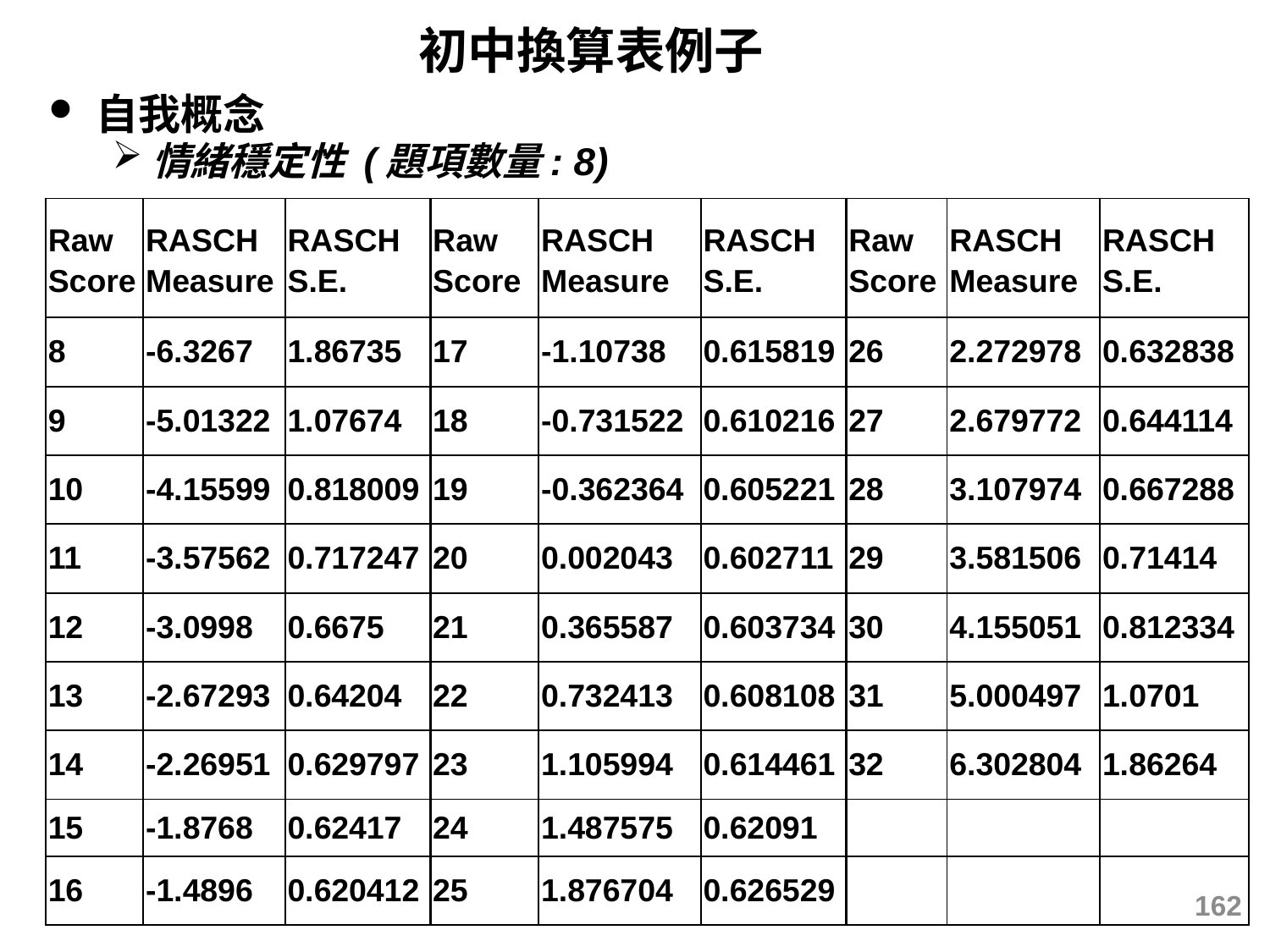

# 初中換算表例子
自我概念
情緒穩定性 (題項數量: 8)
| Raw Score | RASCH Measure | RASCH S.E. | Raw Score | RASCH Measure | RASCH S.E. | Raw Score | RASCH Measure | RASCH S.E. |
| --- | --- | --- | --- | --- | --- | --- | --- | --- |
| 8 | -6.3267 | 1.86735 | 17 | -1.10738 | 0.615819 | 26 | 2.272978 | 0.632838 |
| 9 | -5.01322 | 1.07674 | 18 | -0.731522 | 0.610216 | 27 | 2.679772 | 0.644114 |
| 10 | -4.15599 | 0.818009 | 19 | -0.362364 | 0.605221 | 28 | 3.107974 | 0.667288 |
| 11 | -3.57562 | 0.717247 | 20 | 0.002043 | 0.602711 | 29 | 3.581506 | 0.71414 |
| 12 | -3.0998 | 0.6675 | 21 | 0.365587 | 0.603734 | 30 | 4.155051 | 0.812334 |
| 13 | -2.67293 | 0.64204 | 22 | 0.732413 | 0.608108 | 31 | 5.000497 | 1.0701 |
| 14 | -2.26951 | 0.629797 | 23 | 1.105994 | 0.614461 | 32 | 6.302804 | 1.86264 |
| 15 | -1.8768 | 0.62417 | 24 | 1.487575 | 0.62091 |  |  |  |
| 16 | -1.4896 | 0.620412 | 25 | 1.876704 | 0.626529 |  |  |  |
162